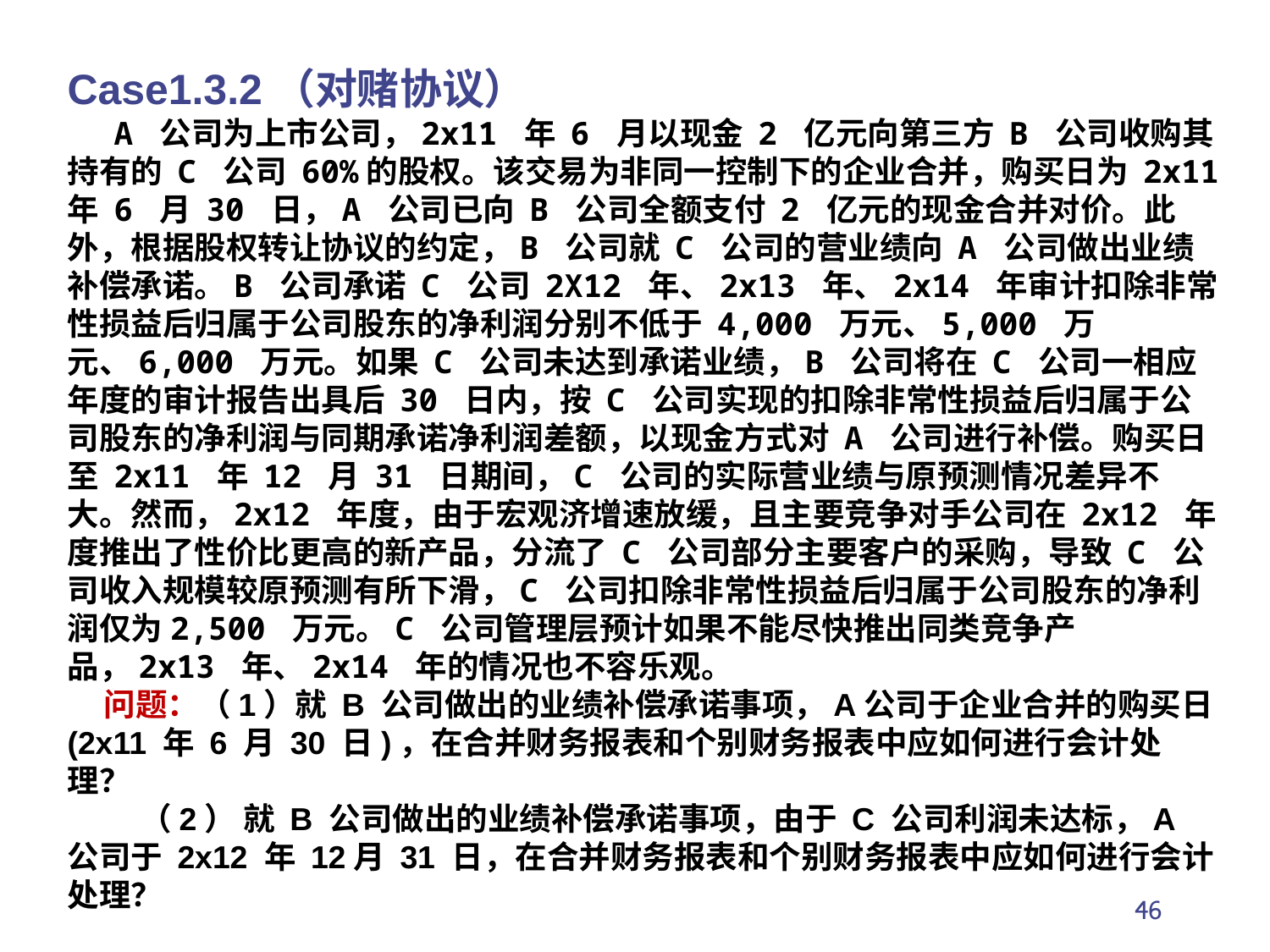

Case1.3.2（对赌协议）
     A 公司为上市公司，2x11 年 6 月以现金 2 亿元向第三方 B 公司收购其持有的 C 公司 60%的股权。该交易为非同一控制下的企业合并，购买日为 2x11 年 6 月 30 日，A 公司已向 B 公司全额支付 2 亿元的现金合并对价。此外，根据股权转让协议的约定，B 公司就 C 公司的营业绩向 A 公司做出业绩补偿承诺。B 公司承诺 C 公司 2X12 年、2x13 年、2x14 年审计扣除非常性损益后归属于公司股东的净利润分别不低于 4,000 万元、5,000 万元、6,000 万元。如果 C 公司未达到承诺业绩，B 公司将在 C 公司一相应年度的审计报告出具后 30 日内，按 C 公司实现的扣除非常性损益后归属于公司股东的净利润与同期承诺净利润差额，以现金方式对 A 公司进行补偿。购买日至 2x11 年 12 月 31 日期间，C 公司的实际营业绩与原预测情况差异不大。然而，2x12 年度，由于宏观济增速放缓，且主要竞争对手公司在 2x12 年度推出了性价比更高的新产品，分流了 C 公司部分主要客户的采购，导致 C 公司收入规模较原预测有所下滑，C 公司扣除非常性损益后归属于公司股东的净利润仅为2,500 万元。C 公司管理层预计如果不能尽快推出同类竞争产品，2x13 年、2x14 年的情况也不容乐观。
    问题：（1）就 B 公司做出的业绩补偿承诺事项，A公司于企业合并的购买日(2x11 年 6 月 30 日)，在合并财务报表和个别财务报表中应如何进行会计处理？
         （2） 就 B 公司做出的业绩补偿承诺事项，由于 C 公司利润未达标，A 公司于 2x12 年 12月 31 日，在合并财务报表和个别财务报表中应如何进行会计处理？
46